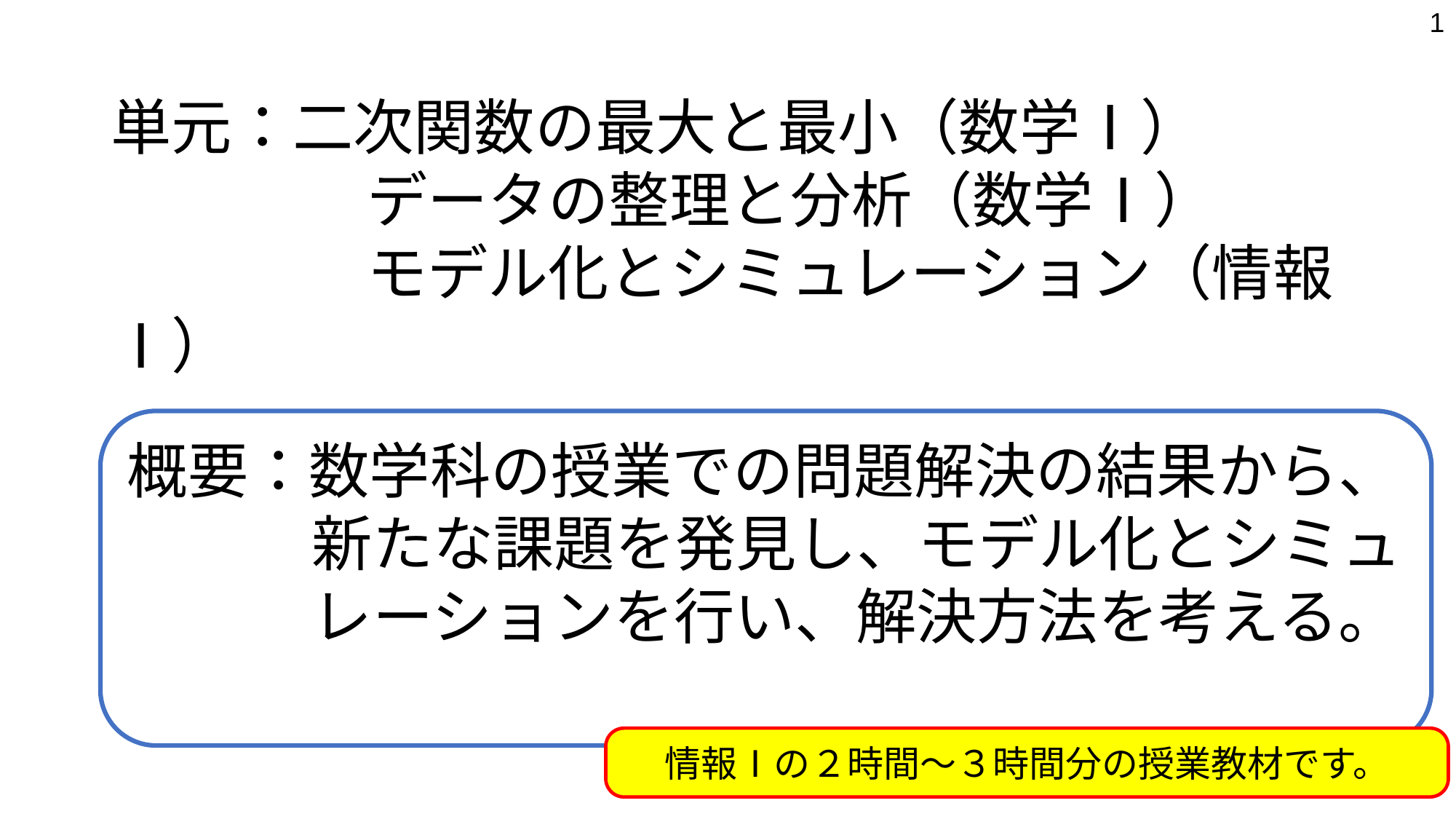

1
単元：二次関数の最大と最小（数学Ⅰ）
　　　　 データの整理と分析（数学Ⅰ）
　　　　 モデル化とシミュレーション（情報Ⅰ）
概要：数学科の授業での問題解決の結果から、新たな課題を発見し、モデル化とシミュレーションを行い、解決方法を考える。
情報Ⅰの２時間～３時間分の授業教材です。